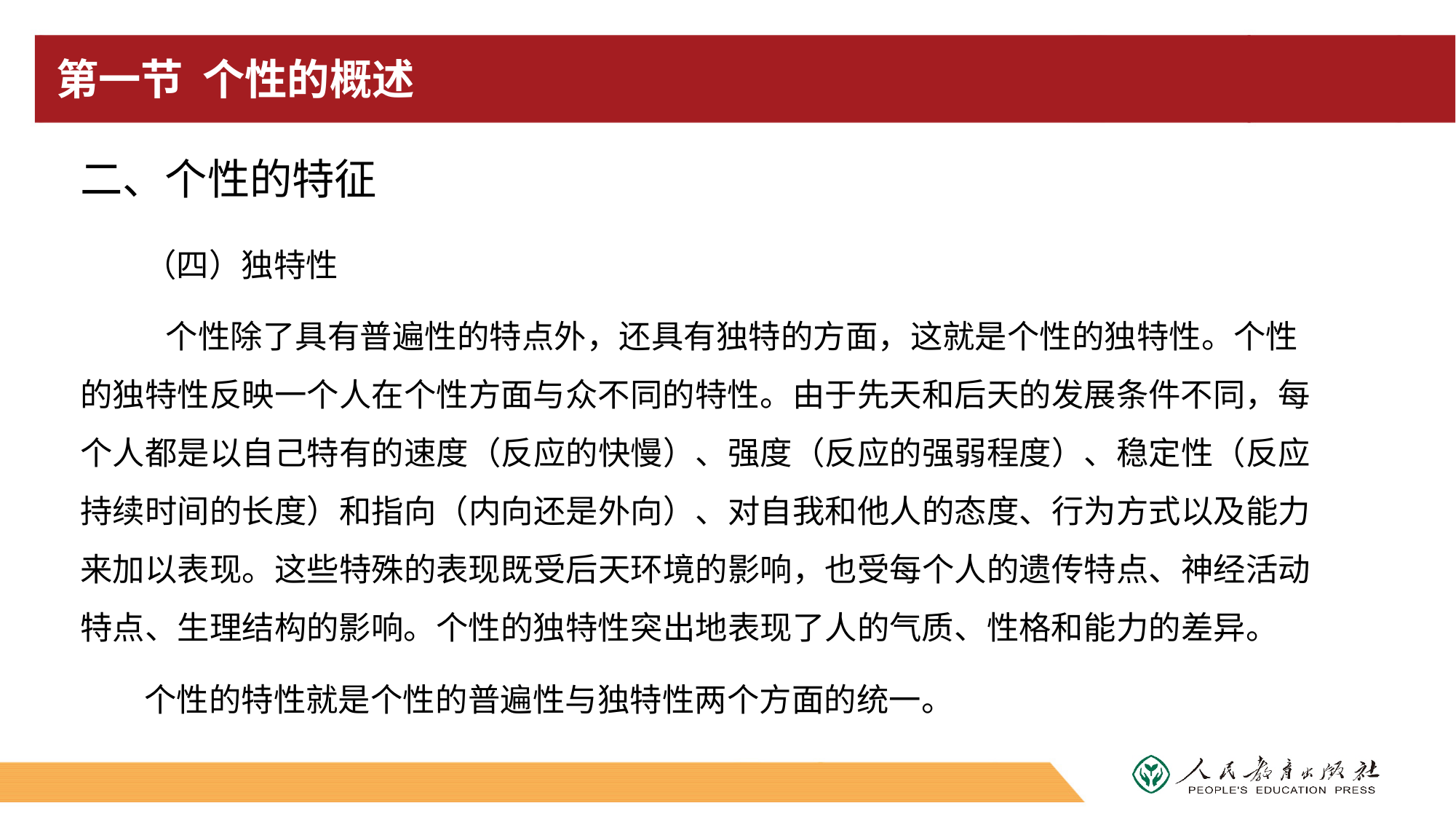

# 第一节  个性的概述
二、个性的特征
（四）独特性
  个性除了具有普遍性的特点外，还具有独特的方面，这就是个性的独特性。个性的独特性反映一个人在个性方面与众不同的特性。由于先天和后天的发展条件不同，每个人都是以自己特有的速度（反应的快慢）、强度（反应的强弱程度）、稳定性（反应持续时间的长度）和指向（内向还是外向）、对自我和他人的态度、行为方式以及能力来加以表现。这些特殊的表现既受后天环境的影响，也受每个人的遗传特点、神经活动特点、生理结构的影响。个性的独特性突出地表现了人的气质、性格和能力的差异。
个性的特性就是个性的普遍性与独特性两个方面的统一。